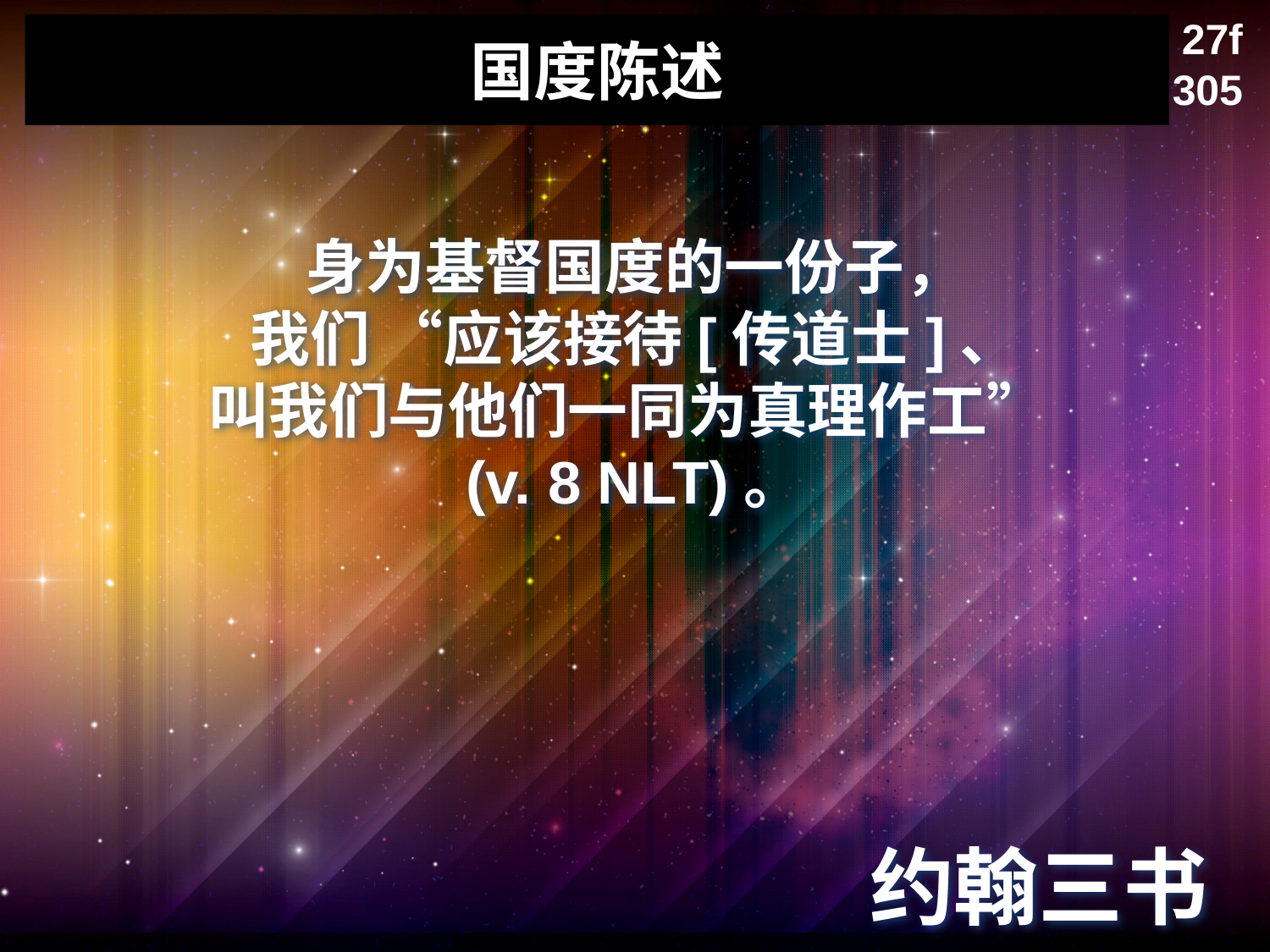

27f
305
# 国度陈述

身为基督国度的一份子，
我们 “应该接待[传道士]、
叫我们与他们一同为真理作工”
(v. 8 NLT)。
约翰三书